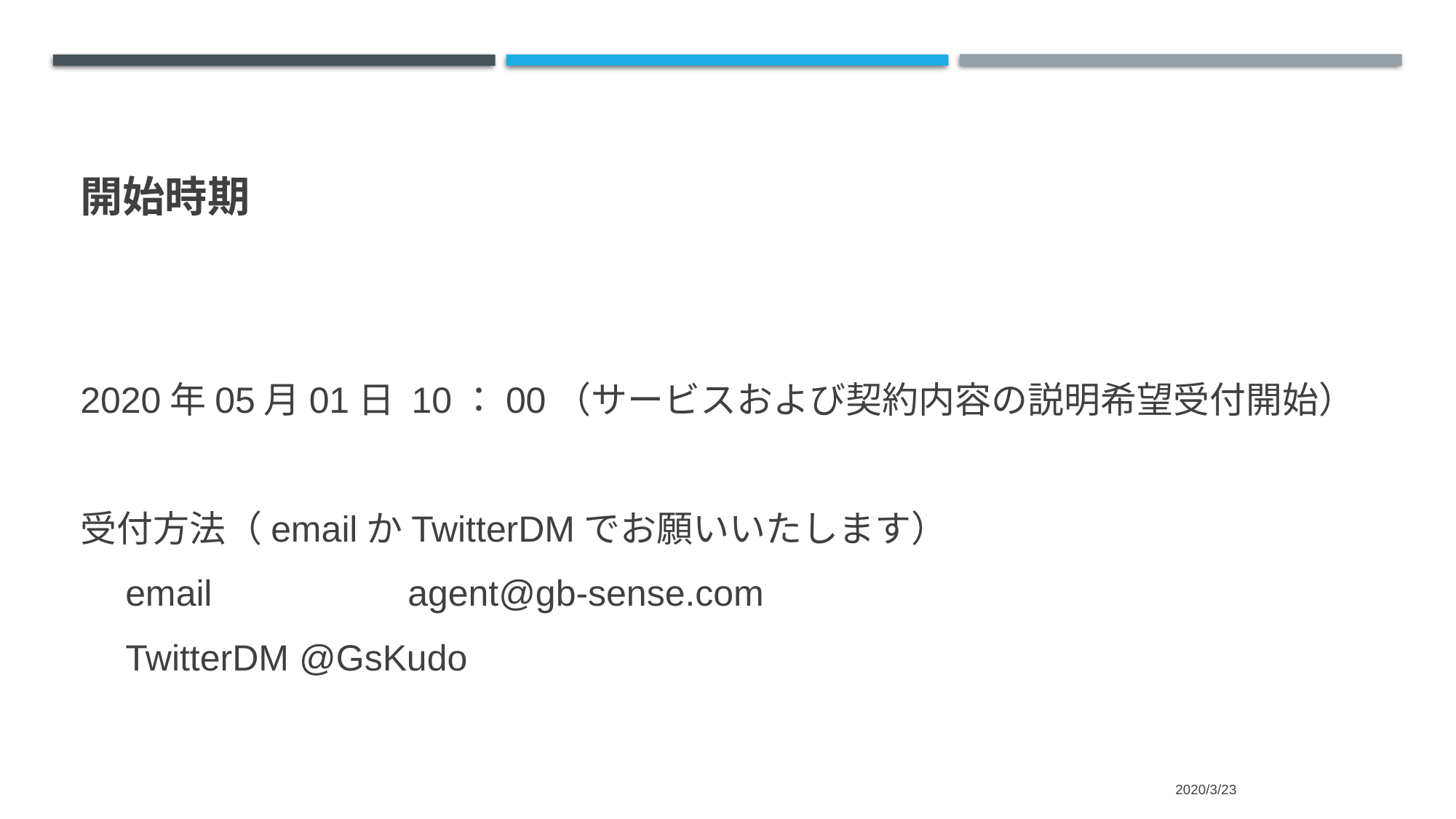

# 開始時期
2020年05月01日 10：00（サービスおよび契約内容の説明希望受付開始）

受付方法（emailかTwitterDMでお願いいたします）
　email		agent@gb-sense.com
　TwitterDM @GsKudo
2020/3/23